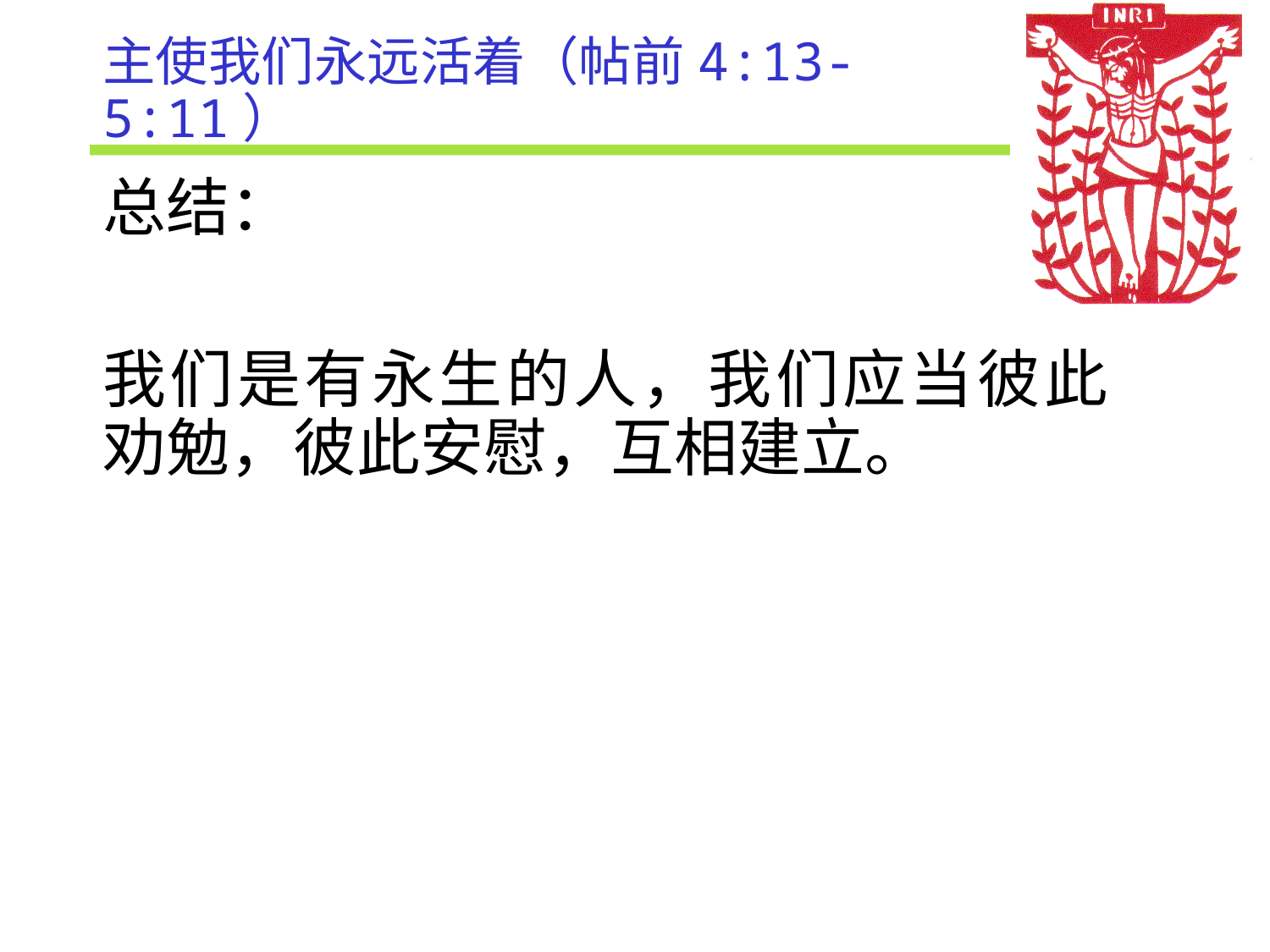

# 主使我们永远活着（帖前4:13-5:11）
总结：

我们是有永生的人，我们应当彼此劝勉，彼此安慰，互相建立。